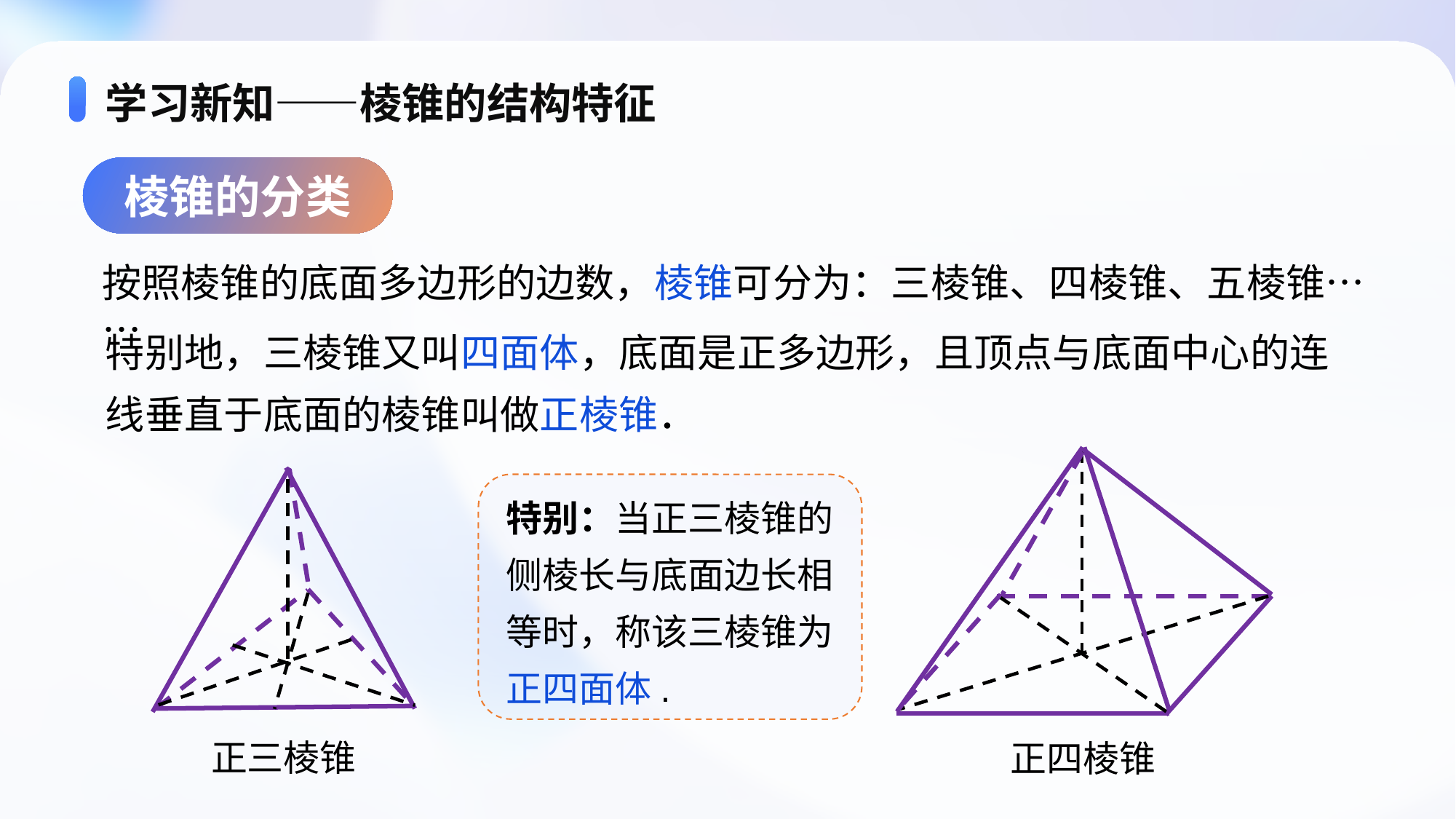

# 学习新知——棱锥的结构特征
棱锥的分类
按照棱锥的底面多边形的边数，棱锥可分为：三棱锥、四棱锥、五棱锥……
特别地，三棱锥又叫四面体，底面是正多边形，且顶点与底面中心的连线垂直于底面的棱锥叫做正棱锥．

特别：当正三棱锥的侧棱长与底面边长相等时，称该三棱锥为正四面体.
正三棱锥
正四棱锥